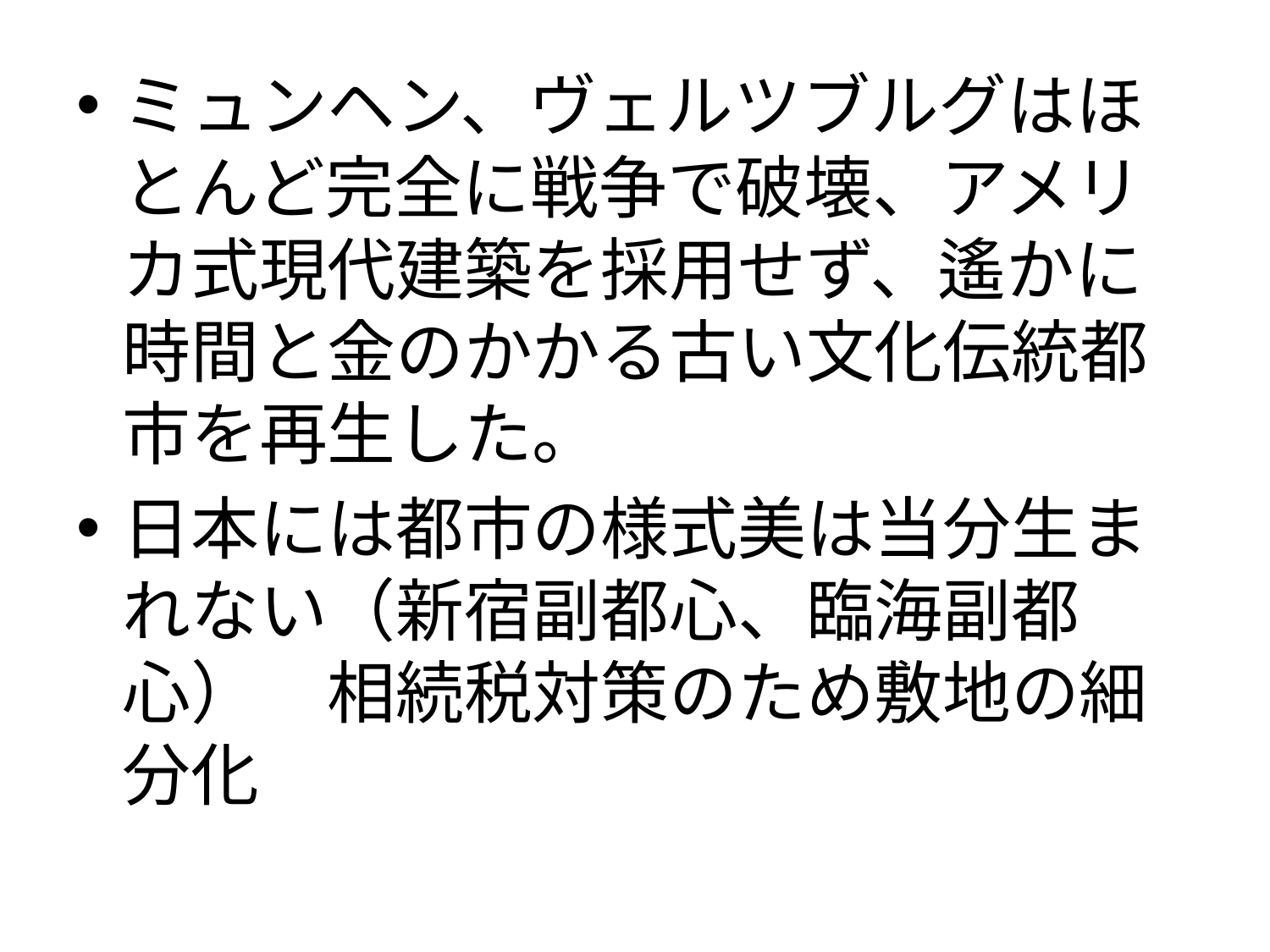

ミュンヘン、ヴェルツブルグはほとんど完全に戦争で破壊、アメリカ式現代建築を採用せず、遙かに時間と金のかかる古い文化伝統都市を再生した。
日本には都市の様式美は当分生まれない（新宿副都心、臨海副都心）　相続税対策のため敷地の細分化